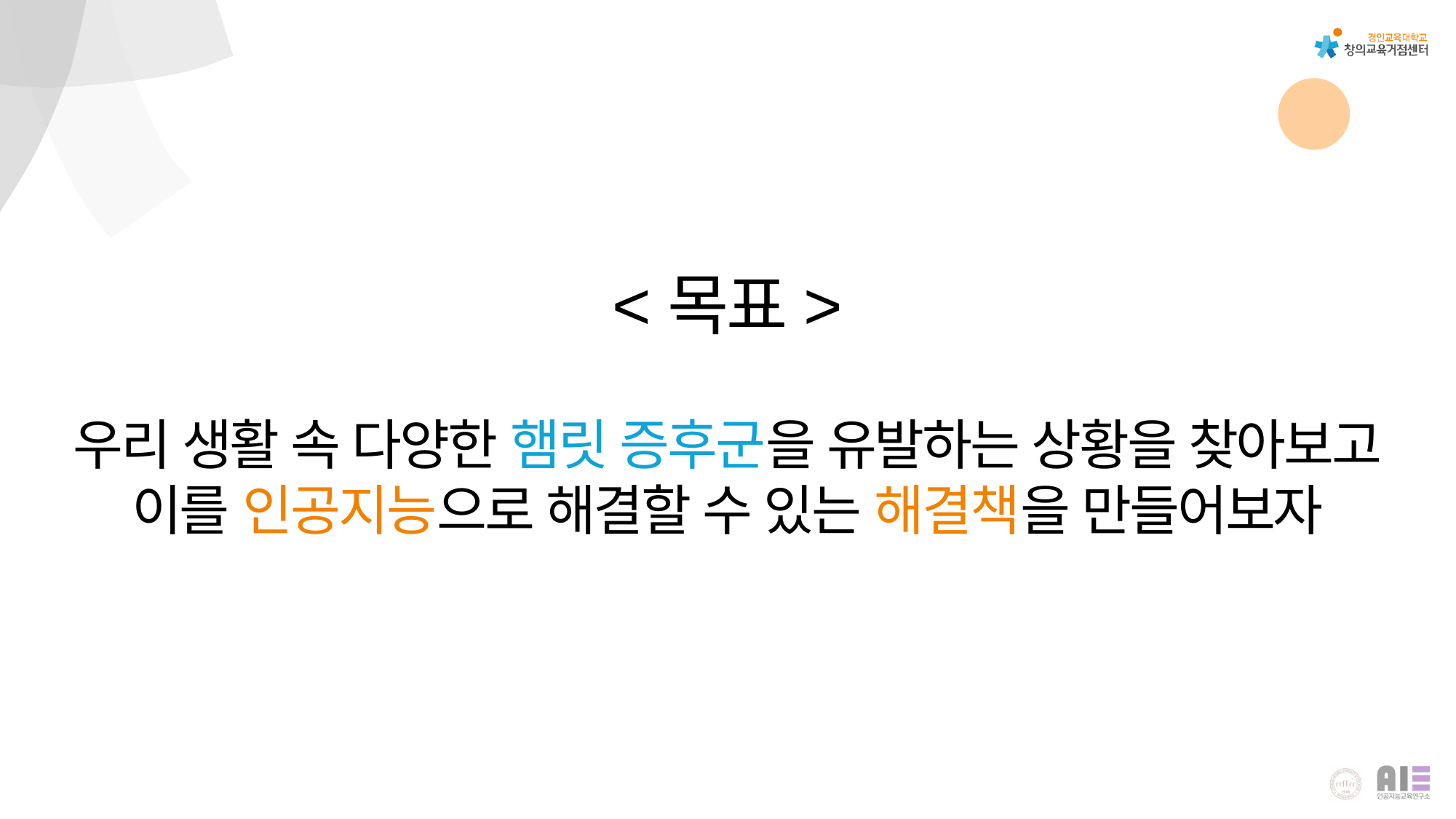

<목표>
우리 생활 속 다양한 햄릿 증후군을 유발하는 상황을 찾아보고
이를 인공지능으로 해결할 수 있는 해결책을 만들어보자